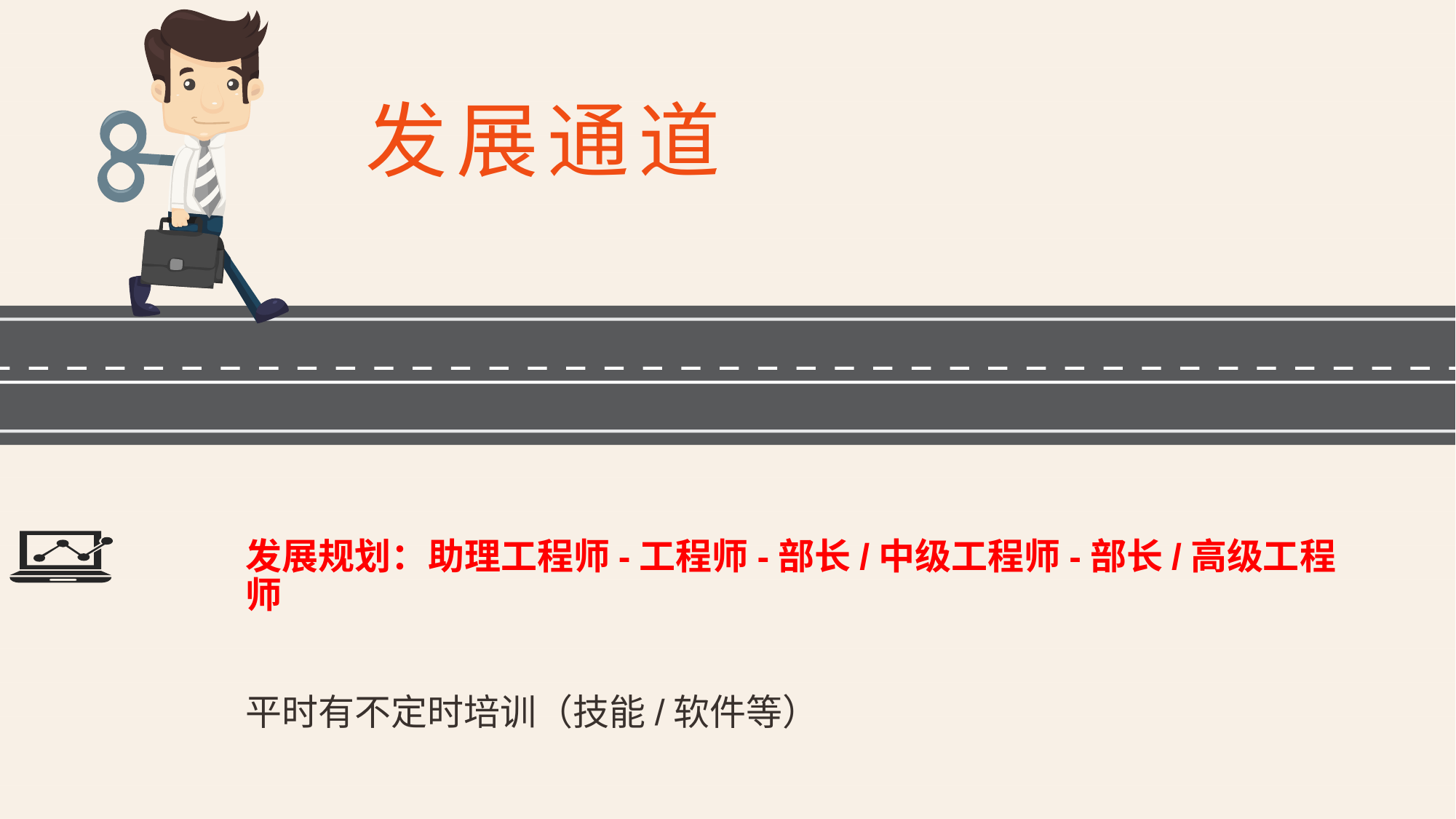

发展通道

发展规划：助理工程师-工程师-部长/中级工程师-部长/高级工程师

平时有不定时培训（技能/软件等）